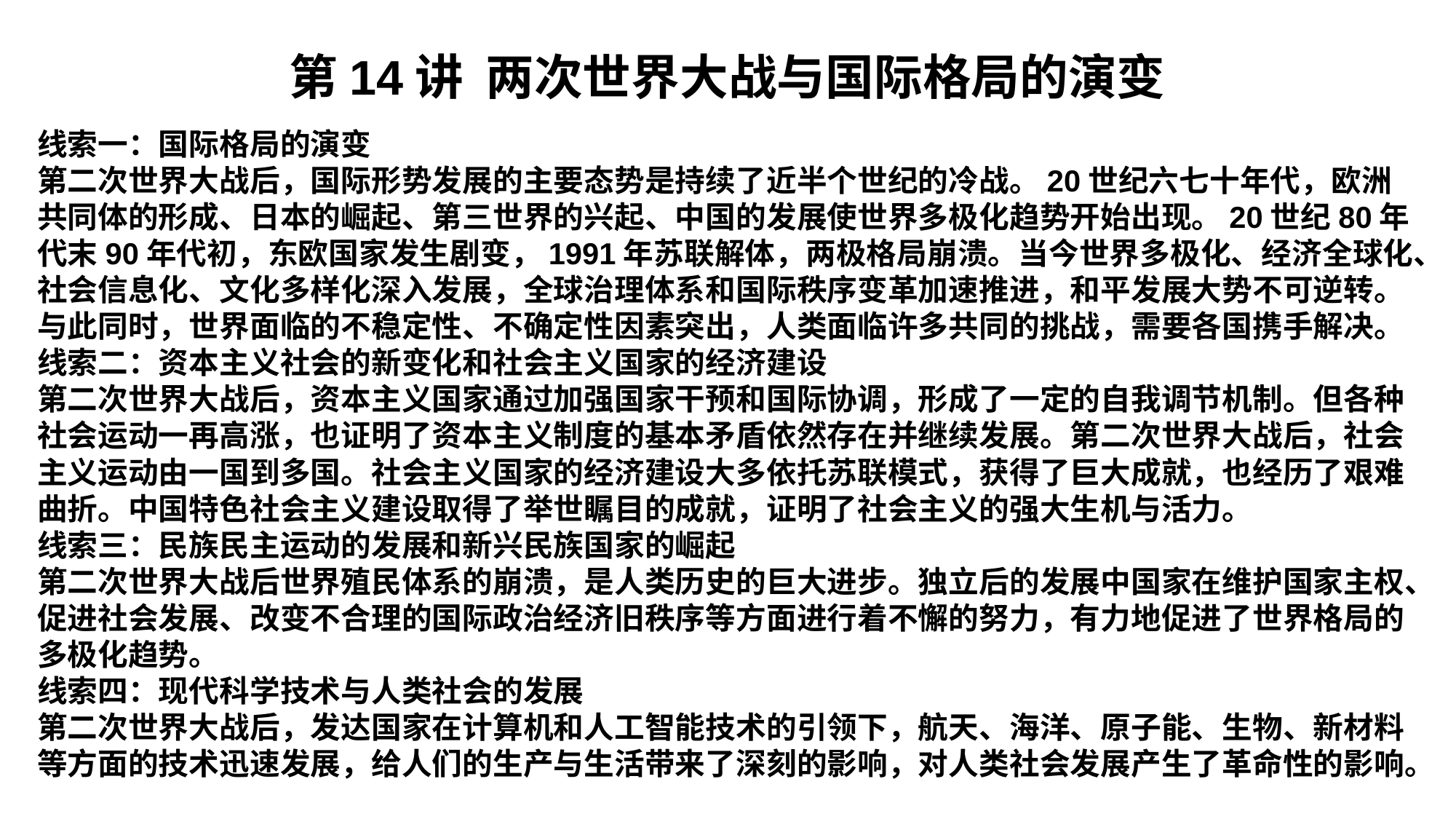

第14讲  两次世界大战与国际格局的演变
线索一：国际格局的演变
第二次世界大战后，国际形势发展的主要态势是持续了近半个世纪的冷战。20世纪六七十年代，欧洲共同体的形成、日本的崛起、第三世界的兴起、中国的发展使世界多极化趋势开始出现。20世纪80年代末90年代初，东欧国家发生剧变，1991年苏联解体，两极格局崩溃。当今世界多极化、经济全球化、社会信息化、文化多样化深入发展，全球治理体系和国际秩序变革加速推进，和平发展大势不可逆转。与此同时，世界面临的不稳定性、不确定性因素突出，人类面临许多共同的挑战，需要各国携手解决。线索二：资本主义社会的新变化和社会主义国家的经济建设
第二次世界大战后，资本主义国家通过加强国家干预和国际协调，形成了一定的自我调节机制。但各种社会运动一再高涨，也证明了资本主义制度的基本矛盾依然存在并继续发展。第二次世界大战后，社会主义运动由一国到多国。社会主义国家的经济建设大多依托苏联模式，获得了巨大成就，也经历了艰难曲折。中国特色社会主义建设取得了举世瞩目的成就，证明了社会主义的强大生机与活力。
线索三：民族民主运动的发展和新兴民族国家的崛起
第二次世界大战后世界殖民体系的崩溃，是人类历史的巨大进步。独立后的发展中国家在维护国家主权、促进社会发展、改变不合理的国际政治经济旧秩序等方面进行着不懈的努力，有力地促进了世界格局的多极化趋势。
线索四：现代科学技术与人类社会的发展
第二次世界大战后，发达国家在计算机和人工智能技术的引领下，航天、海洋、原子能、生物、新材料等方面的技术迅速发展，给人们的生产与生活带来了深刻的影响，对人类社会发展产生了革命性的影响。